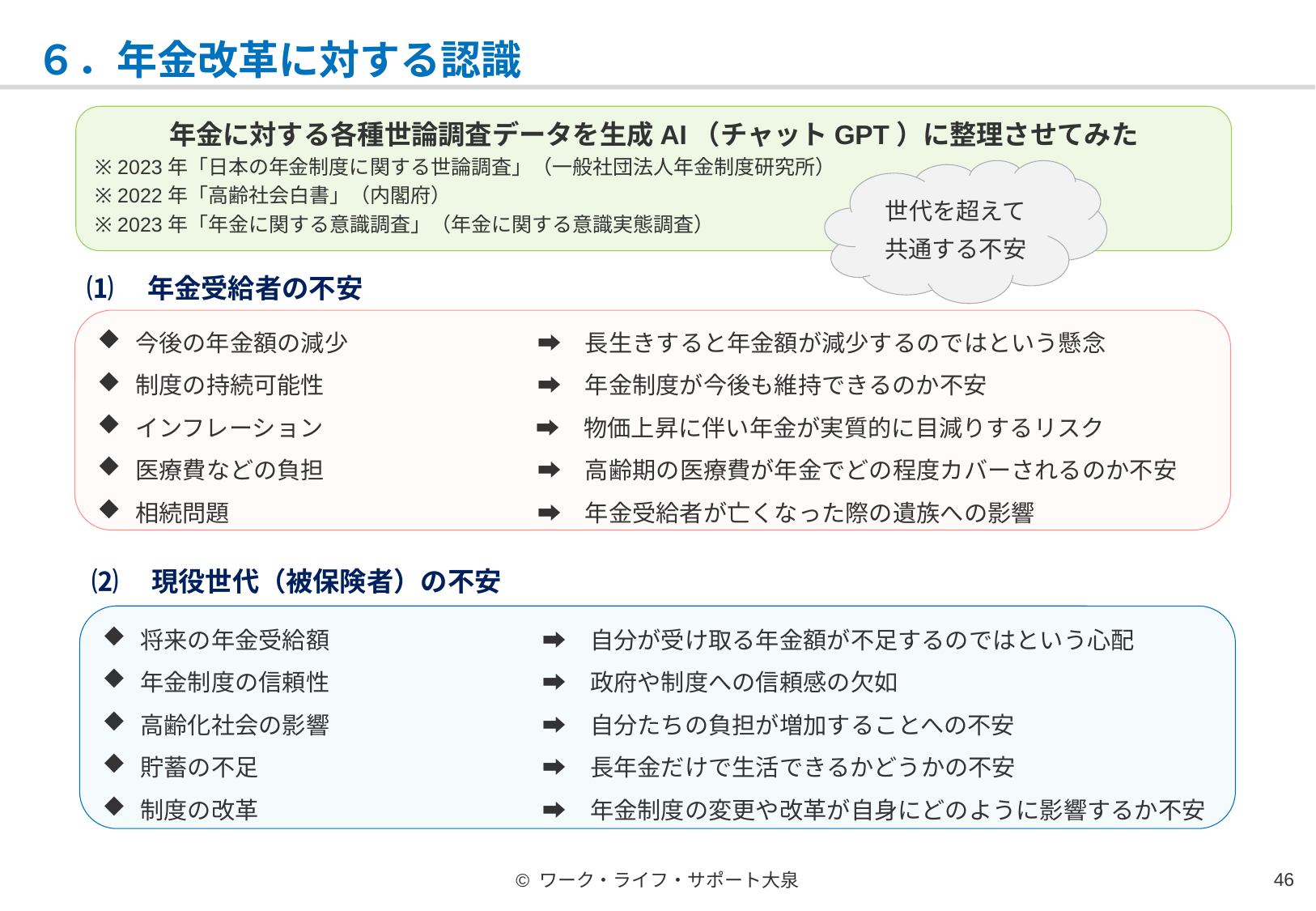

# ６．年金改革に対する認識
年金に対する各種世論調査データを生成AI（チャットGPT）に整理させてみた
※ 2023年「日本の年金制度に関する世論調査」（一般社団法人年金制度研究所）
※ 2022年「高齢社会白書」（内閣府）
※ 2023年「年金に関する意識調査」（年金に関する意識実態調査）
世代を超えて
共通する不安
⑴　年金受給者の不安
今後の年金額の減少　　　　　　　　➡　長生きすると年金額が減少するのではという懸念
制度の持続可能性　　　　　　　　　➡　年金制度が今後も維持できるのか不安
インフレーション　　　　　　　　　➡　物価上昇に伴い年金が実質的に目減りするリスク
医療費などの負担　　　　　　　　　➡　高齢期の医療費が年金でどの程度カバーされるのか不安
相続問題　　　　　　　　　　　　　➡　年金受給者が亡くなった際の遺族への影響
⑵　現役世代（被保険者）の不安
将来の年金受給額　　　　　　　　　➡　自分が受け取る年金額が不足するのではという心配
年金制度の信頼性　　　　　　　　　➡　政府や制度への信頼感の欠如
高齢化社会の影響　　　　　　　　　➡　自分たちの負担が増加することへの不安
貯蓄の不足　　　　　　　　　　　　➡　長年金だけで生活できるかどうかの不安
制度の改革　　　　　　　　　　　　➡　年金制度の変更や改革が自身にどのように影響するか不安
© ワーク・ライフ・サポート大泉
46